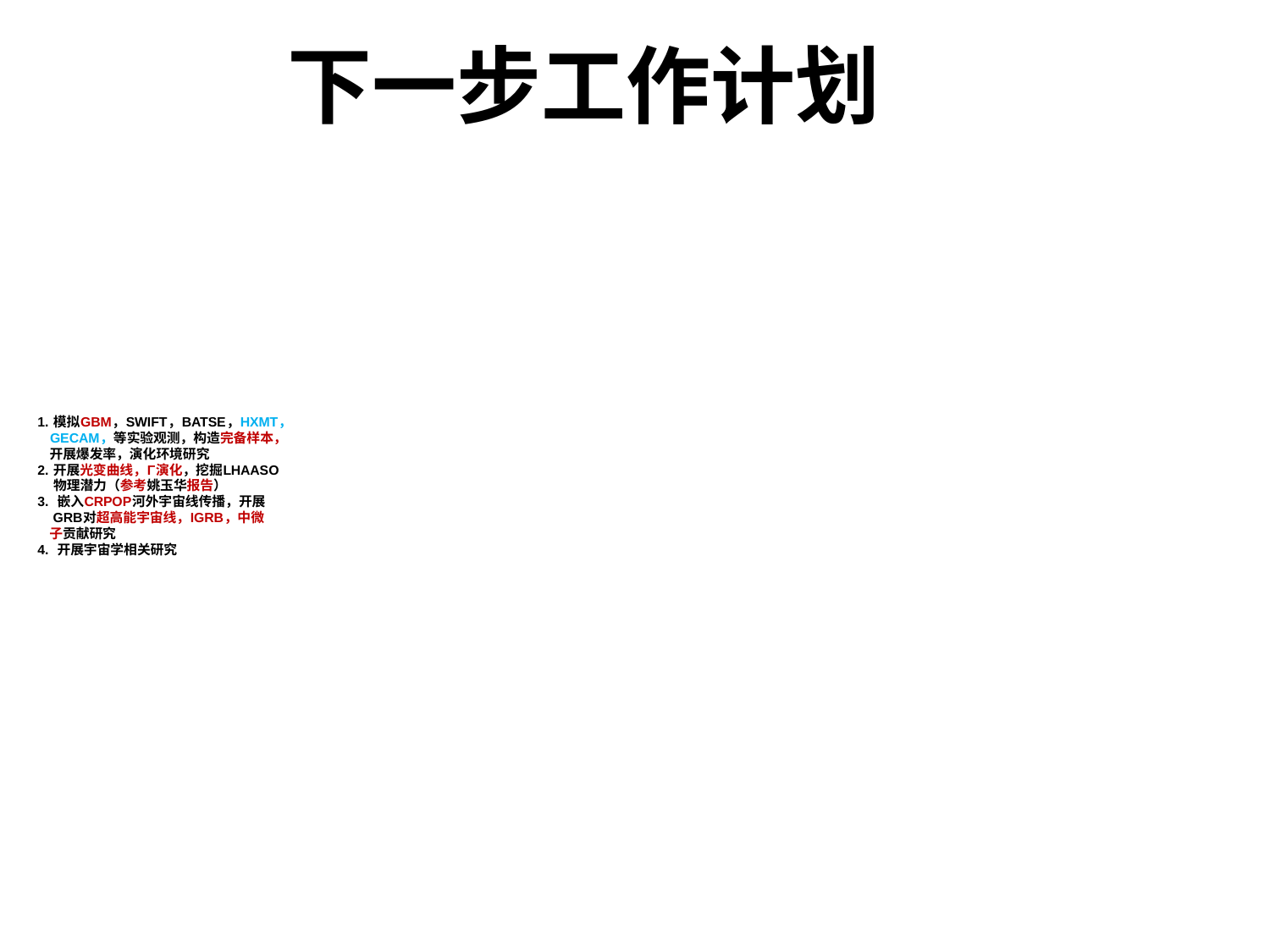

下一步工作计划

# 1. 模拟GBM，SWIFT，BATSE，HXMT， GECAM，等实验观测，构造完备样本， 开展爆发率，演化环境研究 2. 开展光变曲线，Γ演化，挖掘LHAASO 物理潜力（参考姚玉华报告） 3.  嵌入CRPOP河外宇宙线传播，开展 GRB对超高能宇宙线，IGRB，中微 子贡献研究 4.  开展宇宙学相关研究